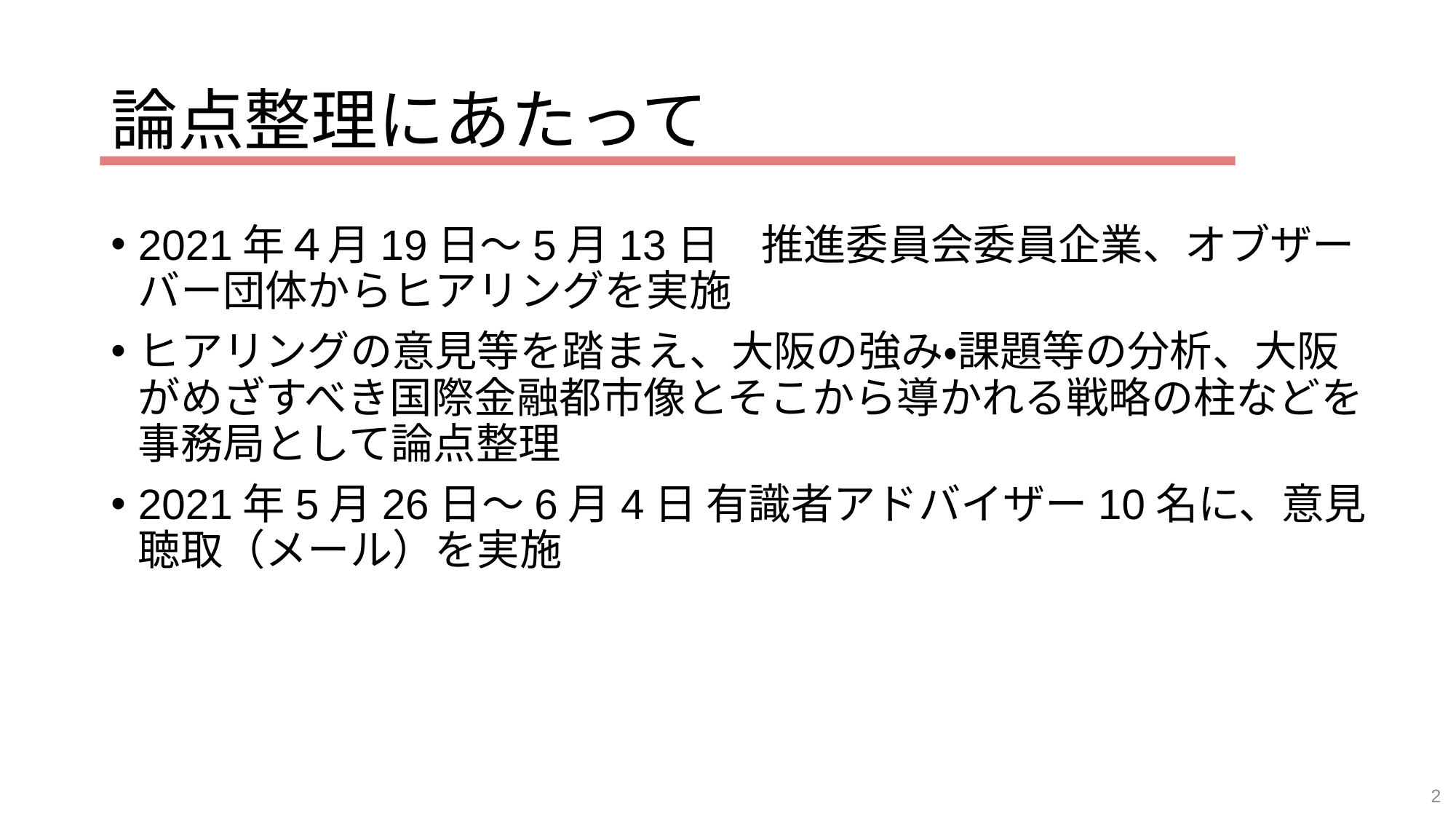

# 論点整理にあたって
2021年４月19日～5月13日　推進委員会委員企業、オブザーバー団体からヒアリングを実施
ヒアリングの意見等を踏まえ、大阪の強み・課題等の分析、大阪がめざすべき国際金融都市像とそこから導かれる戦略の柱などを事務局として論点整理
2021年5月26日～6月4日 有識者アドバイザー10名に、意見聴取（メール）を実施
2